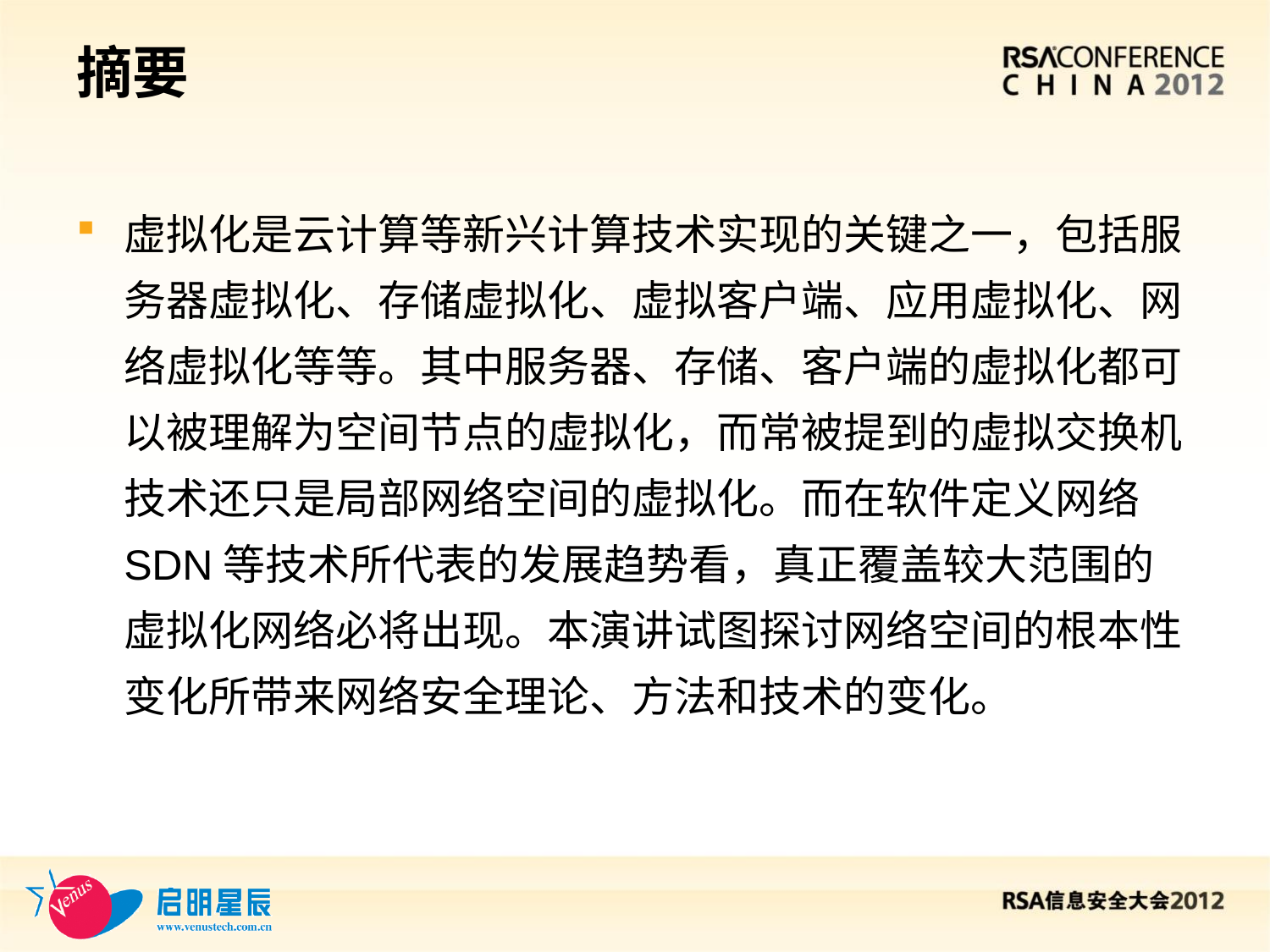

# 摘要
虚拟化是云计算等新兴计算技术实现的关键之一，包括服务器虚拟化、存储虚拟化、虚拟客户端、应用虚拟化、网络虚拟化等等。其中服务器、存储、客户端的虚拟化都可以被理解为空间节点的虚拟化，而常被提到的虚拟交换机技术还只是局部网络空间的虚拟化。而在软件定义网络SDN等技术所代表的发展趋势看，真正覆盖较大范围的虚拟化网络必将出现。本演讲试图探讨网络空间的根本性变化所带来网络安全理论、方法和技术的变化。